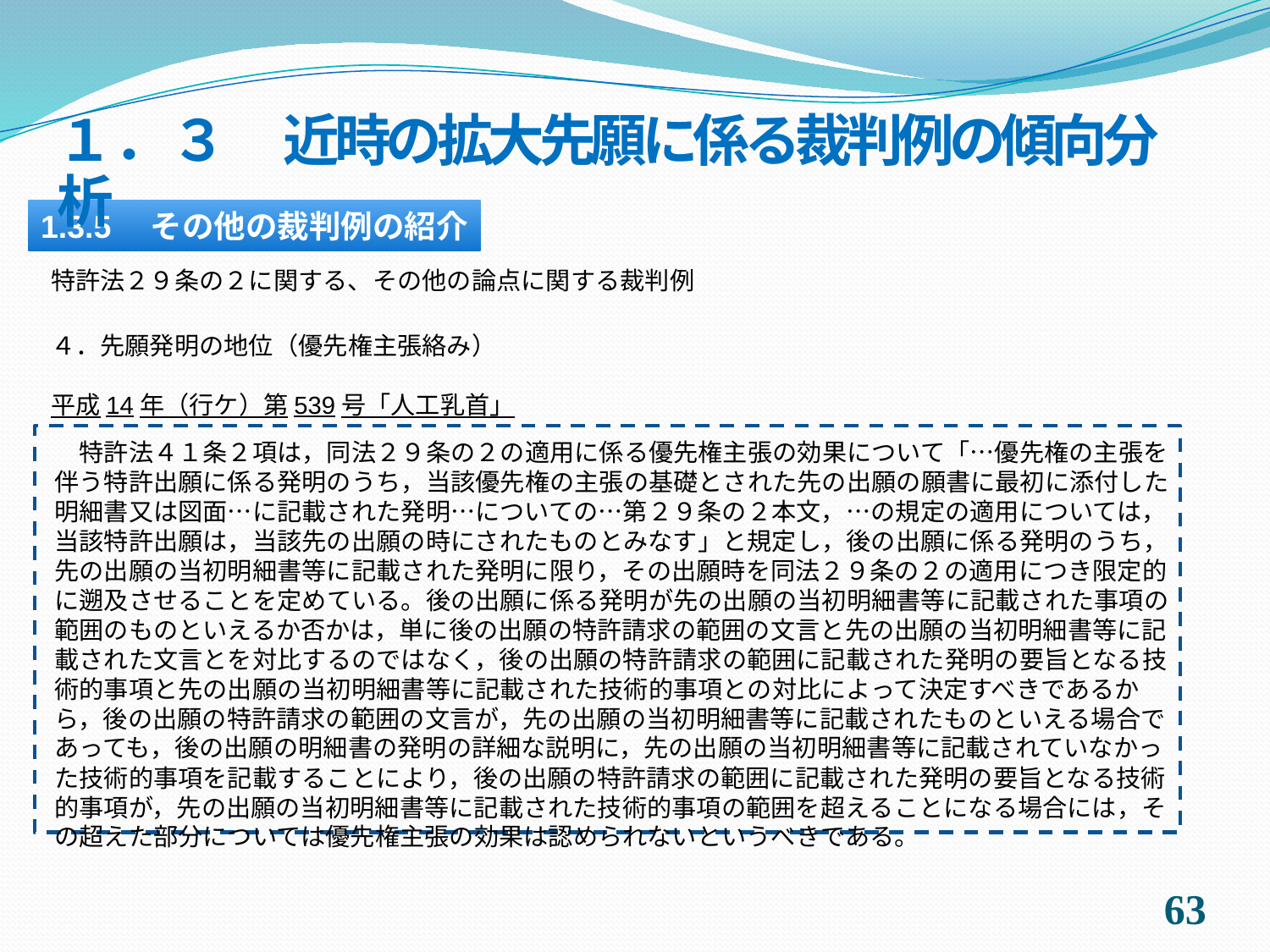

１．３　近時の拡大先願に係る裁判例の傾向分析
1.3.5　その他の裁判例の紹介
特許法２９条の２に関する、その他の論点に関する裁判例

４．先願発明の地位（優先権主張絡み）

平成14年（行ケ）第539号「人工乳首」

　特許法４１条２項は，同法２９条の２の適用に係る優先権主張の効果について「…優先権の主張を伴う特許出願に係る発明のうち，当該優先権の主張の基礎とされた先の出願の願書に最初に添付した明細書又は図面…に記載された発明…についての…第２９条の２本文，…の規定の適用については，当該特許出願は，当該先の出願の時にされたものとみなす」と規定し，後の出願に係る発明のうち，先の出願の当初明細書等に記載された発明に限り，その出願時を同法２９条の２の適用につき限定的に遡及させることを定めている。後の出願に係る発明が先の出願の当初明細書等に記載された事項の範囲のものといえるか否かは，単に後の出願の特許請求の範囲の文言と先の出願の当初明細書等に記載された文言とを対比するのではなく，後の出願の特許請求の範囲に記載された発明の要旨となる技術的事項と先の出願の当初明細書等に記載された技術的事項との対比によって決定すべきであるから，後の出願の特許請求の範囲の文言が，先の出願の当初明細書等に記載されたものといえる場合であっても，後の出願の明細書の発明の詳細な説明に，先の出願の当初明細書等に記載されていなかった技術的事項を記載することにより，後の出願の特許請求の範囲に記載された発明の要旨となる技術的事項が，先の出願の当初明細書等に記載された技術的事項の範囲を超えることになる場合には，その超えた部分については優先権主張の効果は認められないというべきである。
63